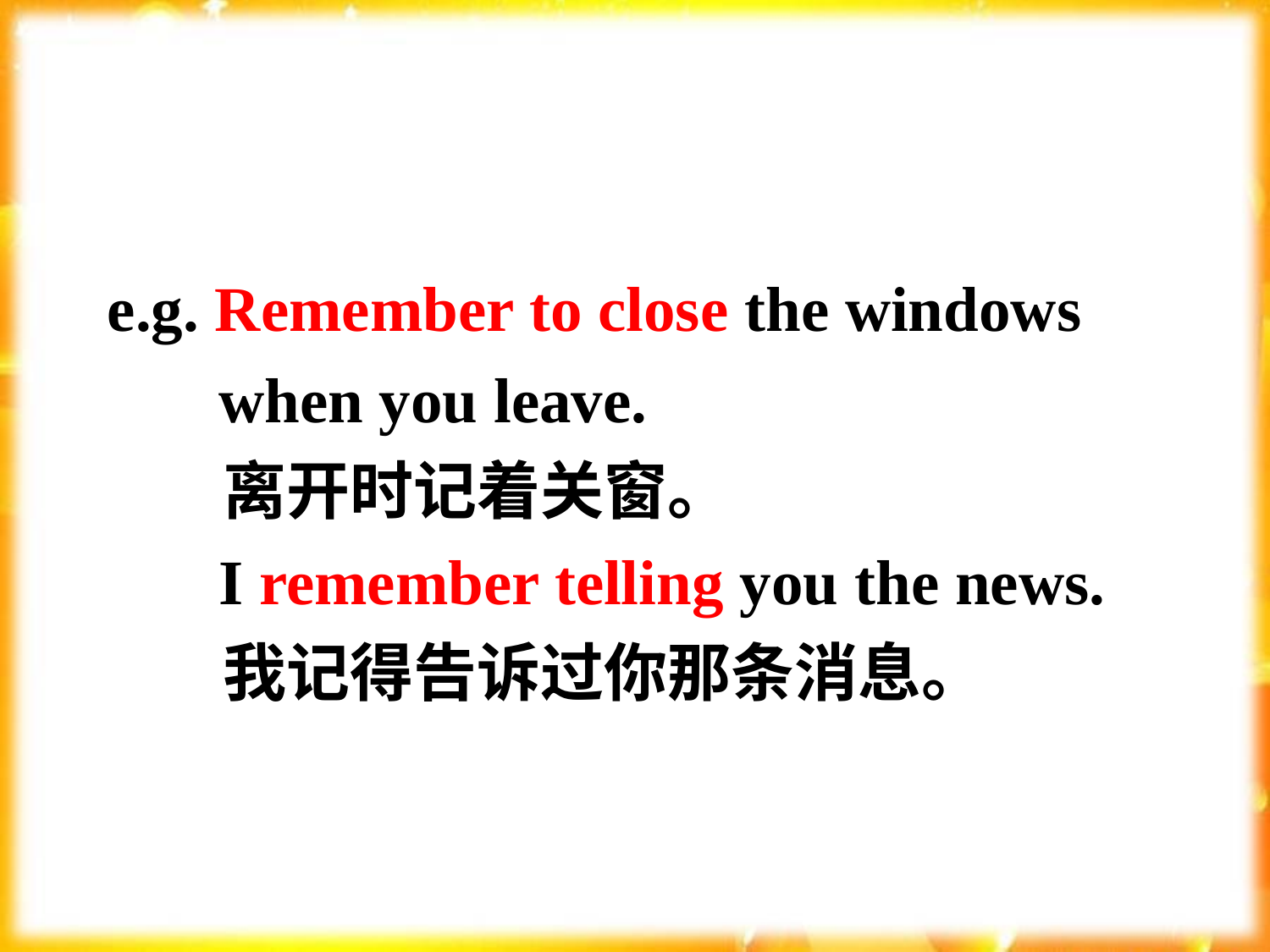

e.g. Remember to close the windows
       when you leave.
       离开时记着关窗。
       I remember telling you the news.
       我记得告诉过你那条消息。